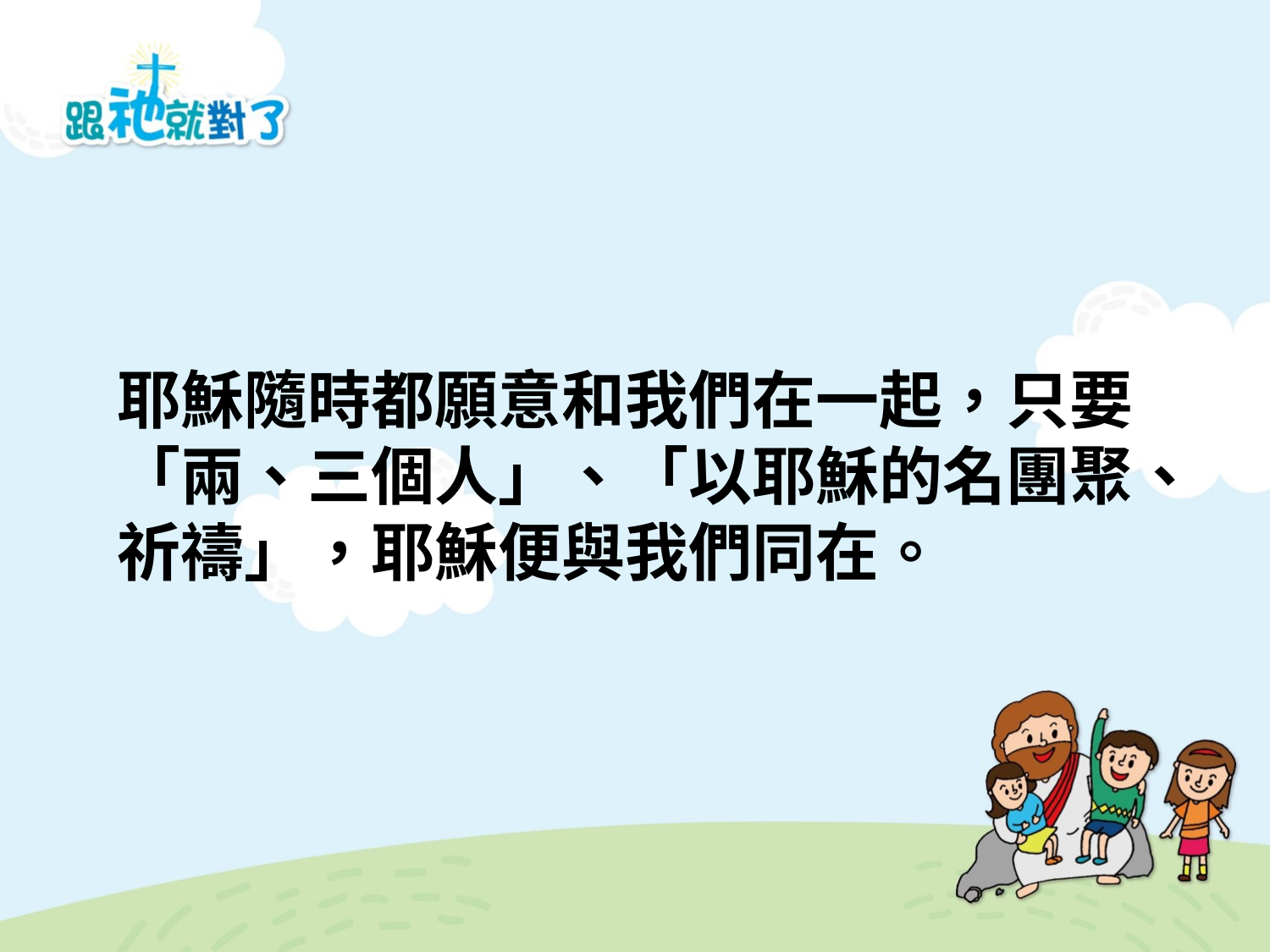

耶穌隨時都願意和我們在一起，只要「兩、三個人」、「以耶穌的名團聚、祈禱」，耶穌便與我們同在。